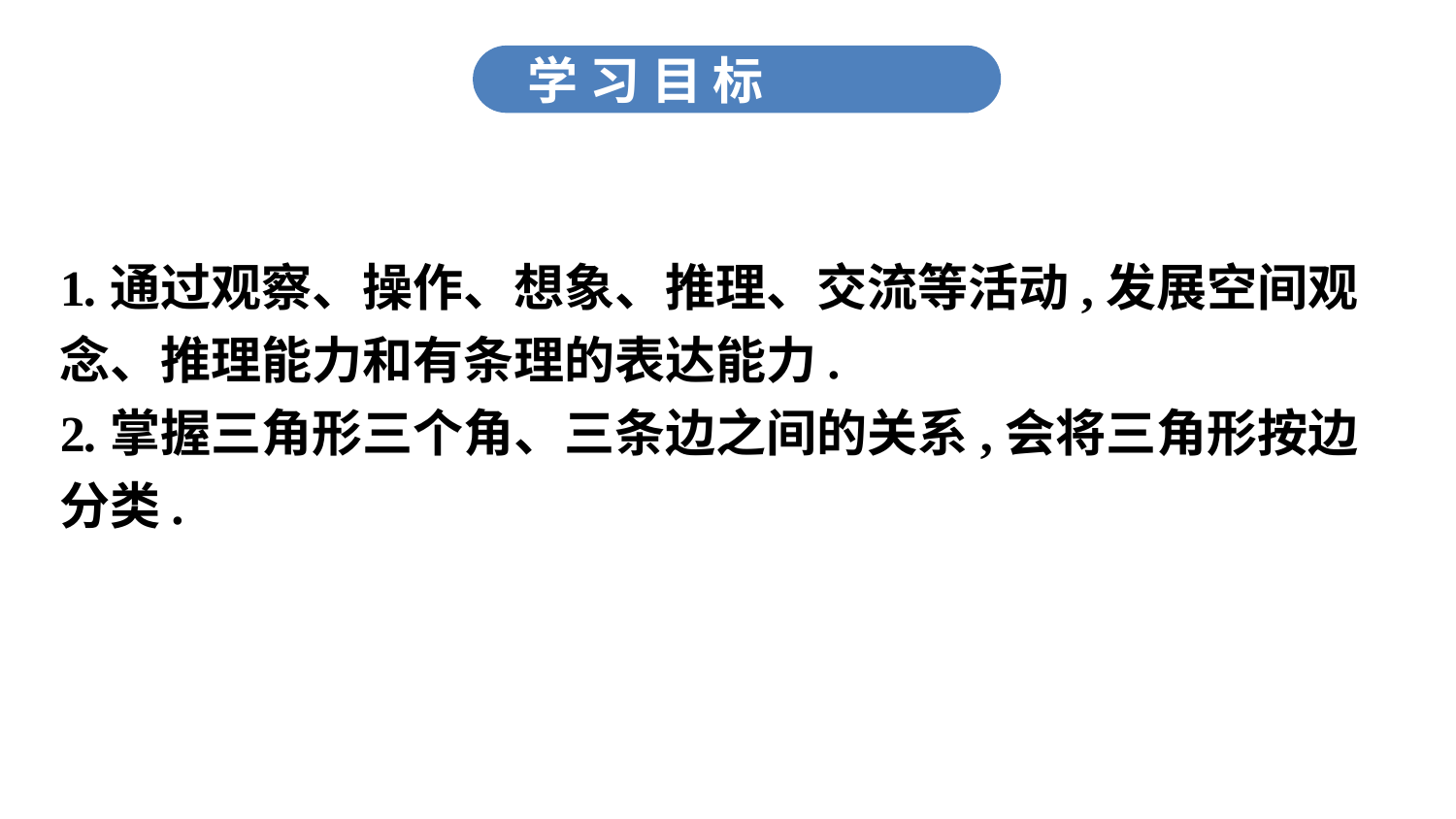

学 习 目 标
1.通过观察、操作、想象、推理、交流等活动,发展空间观念、推理能力和有条理的表达能力.
2.掌握三角形三个角、三条边之间的关系,会将三角形按边分类.